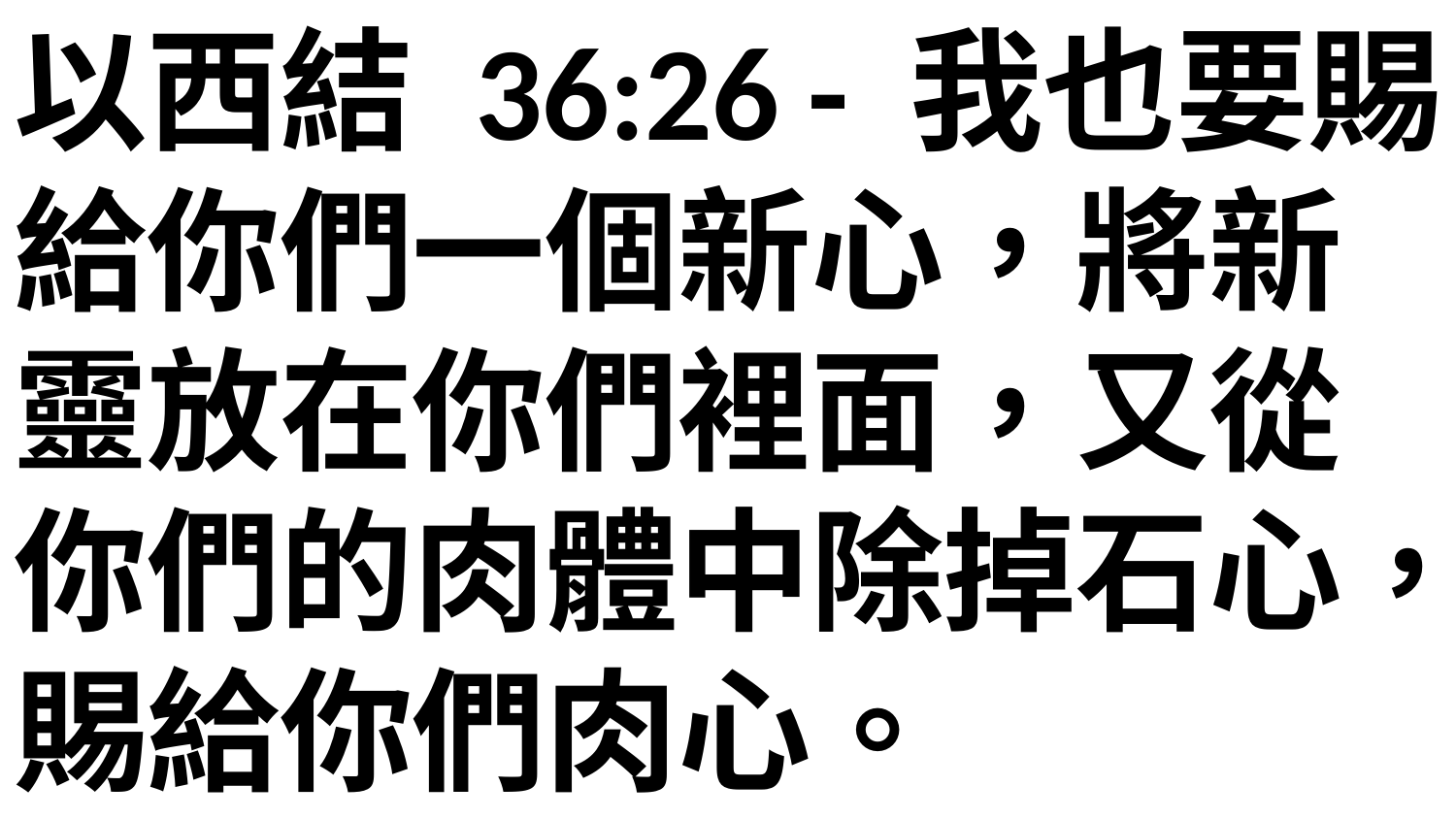

以西結 36:26 - 我也要賜給你們一個新心，將新靈放在你們裡面，又從你們的肉體中除掉石心，賜給你們肉心。